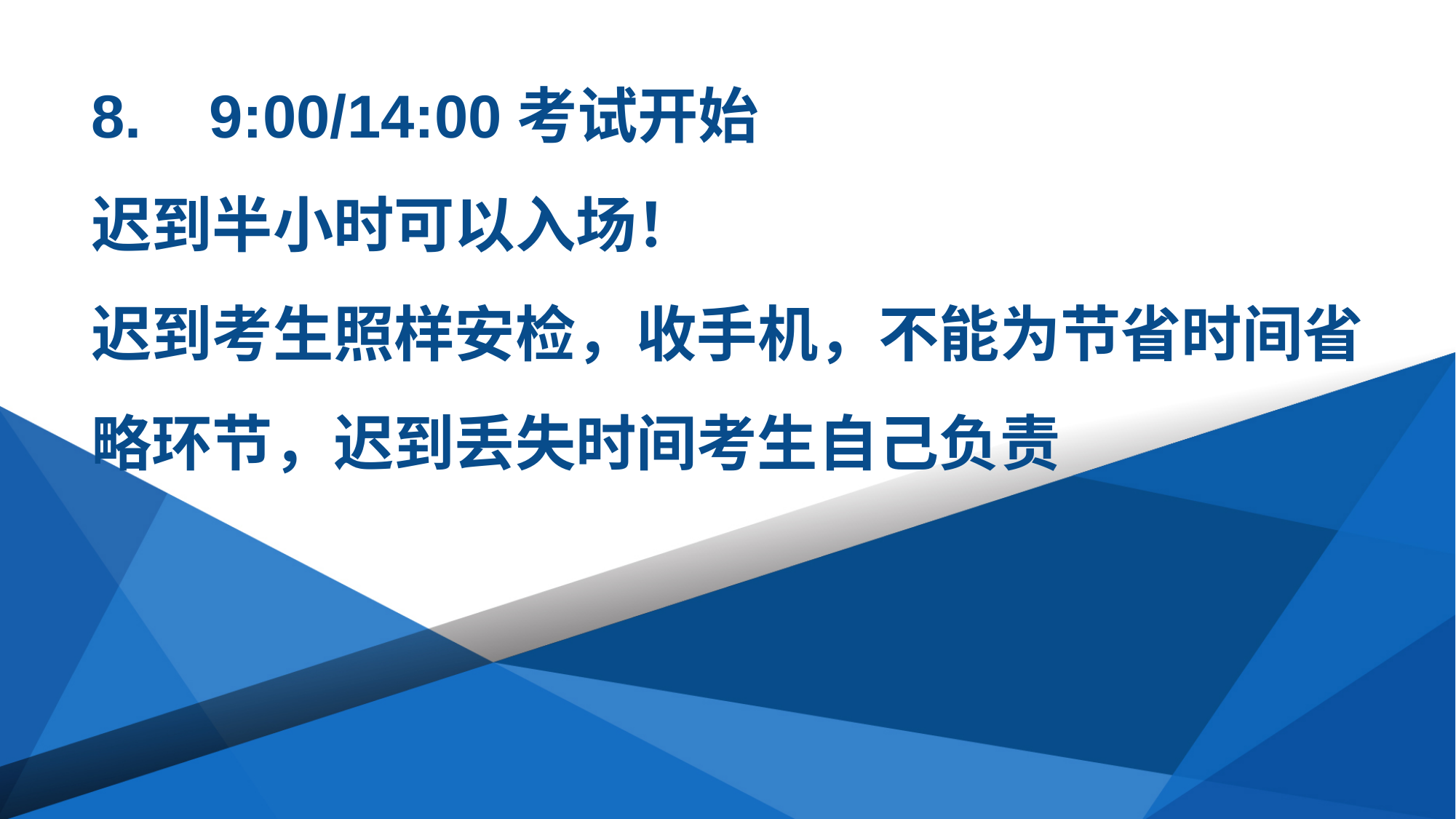

8.    9:00/14:00考试开始
迟到半小时可以入场！
迟到考生照样安检，收手机，不能为节省时间省略环节，迟到丢失时间考生自己负责